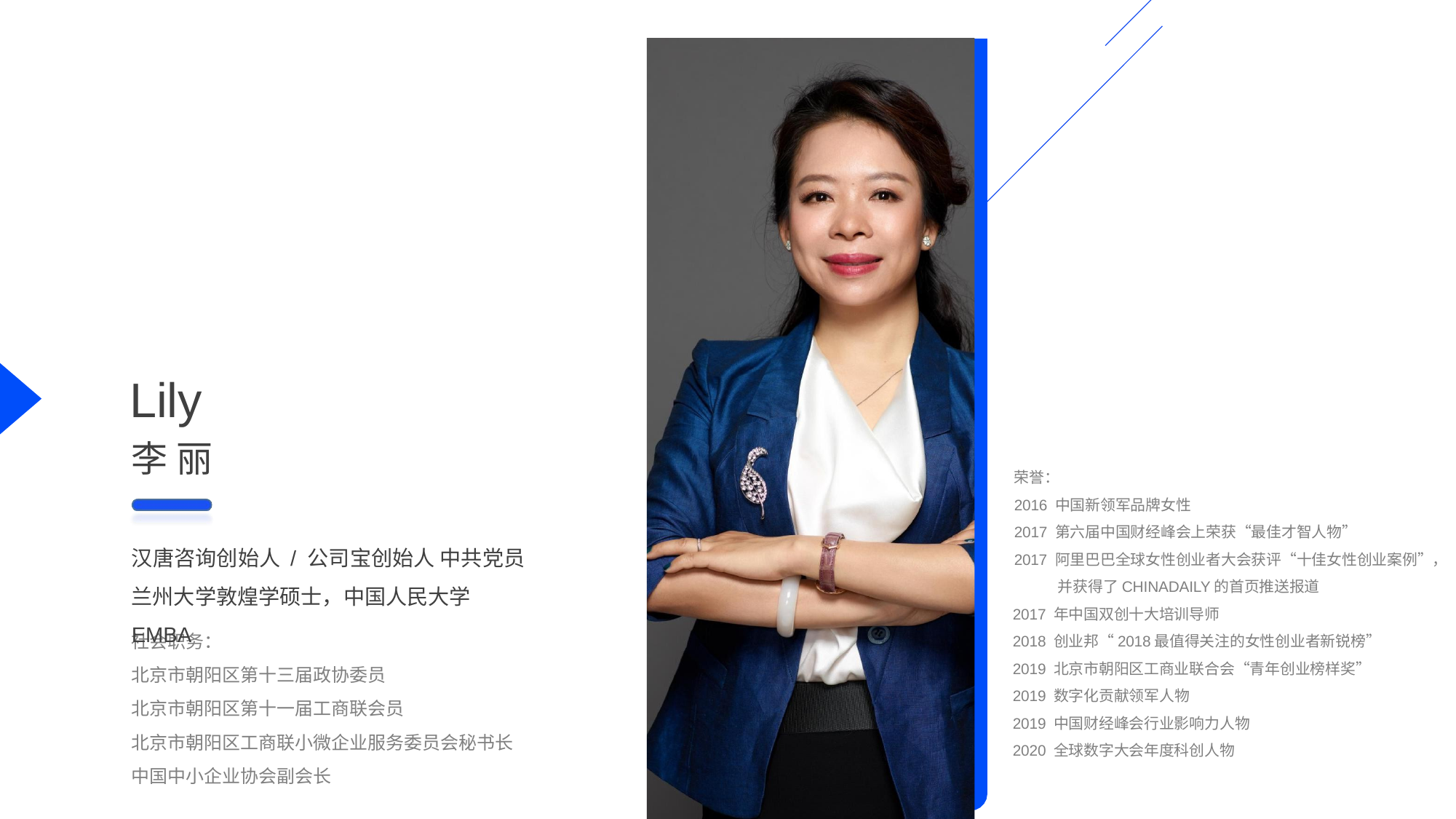

Lily
李 丽

荣誉：
2016 中国新领军品牌女性
2017 第六届中国财经峰会上荣获“最佳才智人物”
2017 阿里巴巴全球女性创业者大会获评“十佳女性创业案例”，  并获得了CHINADAILY的首页推送报道
2017 年中国双创十大培训导师
2018 创业邦“2018最值得关注的女性创业者新锐榜”
2019 北京市朝阳区工商业联合会“青年创业榜样奖”
2019 数字化贡献领军人物
2019 中国财经峰会行业影响力人物
2020 全球数字大会年度科创人物

汉唐咨询创始人 / 公司宝创始人 中共党员 兰州大学敦煌学硕士，中国人民大学EMBA
社会职务：
北京市朝阳区第十三届政协委员
北京市朝阳区第十一届工商联会员
北京市朝阳区工商联小微企业服务委员会秘书长
中国中小企业协会副会长